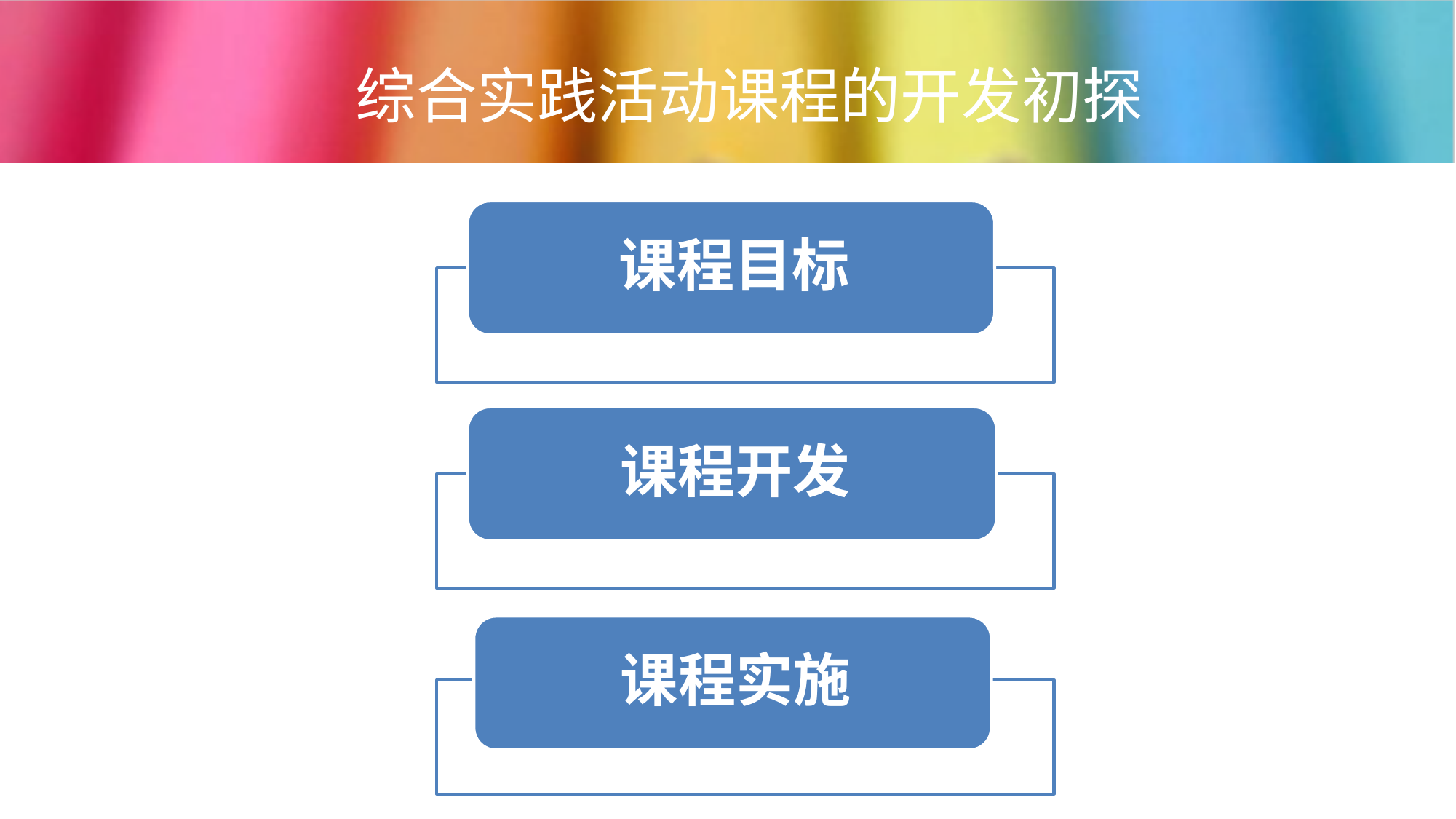

综合实践活动课程的开发初探
课程目标
课程开发
课程实施
研究学习
劳动与   技术教育
信息技术
社区服务
与社会实践